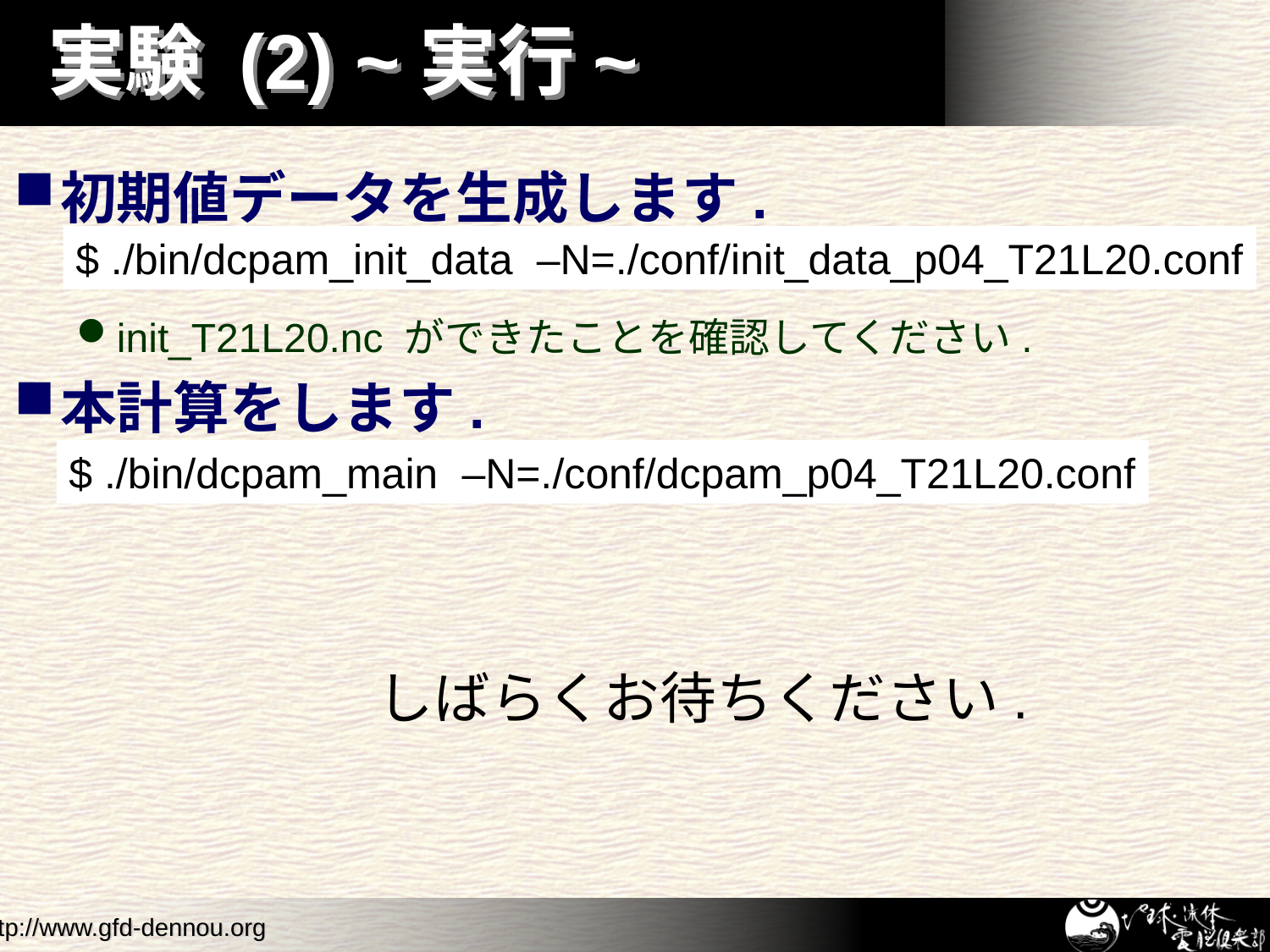

# 実験 (2) ~実行~
初期値データを生成します.

init_T21L20.nc ができたことを確認してください.
本計算をします.

$ ./bin/dcpam_init_data  –N=./conf/init_data_p04_T21L20.conf
$ ./bin/dcpam_main  –N=./conf/dcpam_p04_T21L20.conf
しばらくお待ちください.